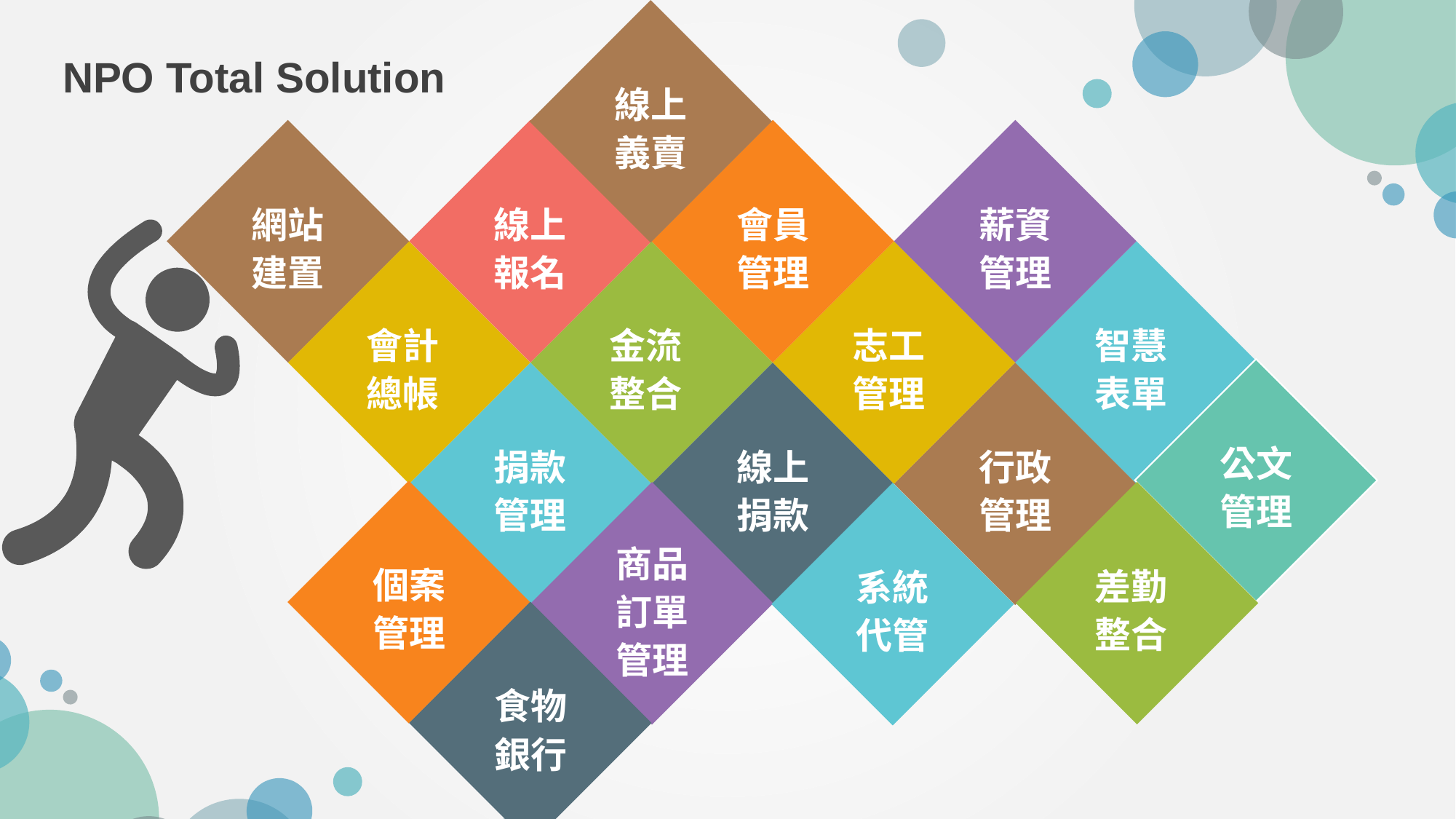

NPO Total Solution
線上
義賣

網站
建置
線上
報名
會員
管理
薪資
管理

會計
總帳
金流
整合
志工
管理
智慧
表單

公文
管理
捐款
管理
線上
捐款
行政
管理

商品
訂單
管理
個案
管理
差勤
整合
系統
代管

食物
銀行